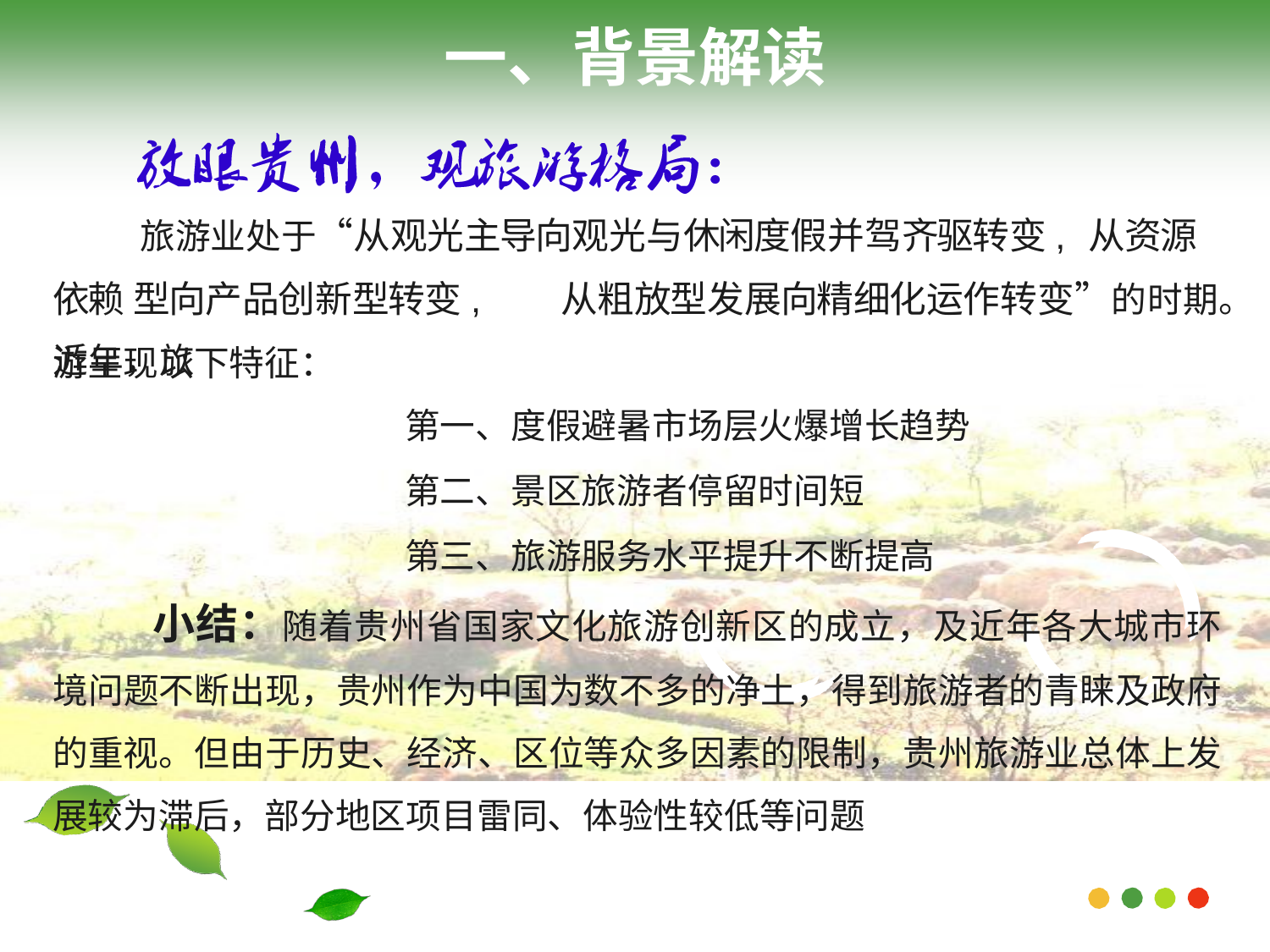

# 一、背景解读

Rea
第一、度假避暑市场层火爆增长趋势
第二、景区旅游者停留时间短
第三、旅游服务水平提升不断提高
旅游业处于“从观光主导向观光与休闲度假并驾齐驱转变, 从资源依赖 型向产品创新型转变,	从粗放型发展向精细化运作转变”的时期。近年，旅

游呈现以下特征：

小结：随着贵州省国家文化旅游创新区的成立，及近年各大城市环 境问题不断出现，贵州作为中国为数不多的净土，得到旅游者的青睐及政府 的重视。但由于历史、经济、区位等众多因素的限制，贵州旅游业总体上发 展较为滞后，部分地区项目雷同、体验性较低等问题